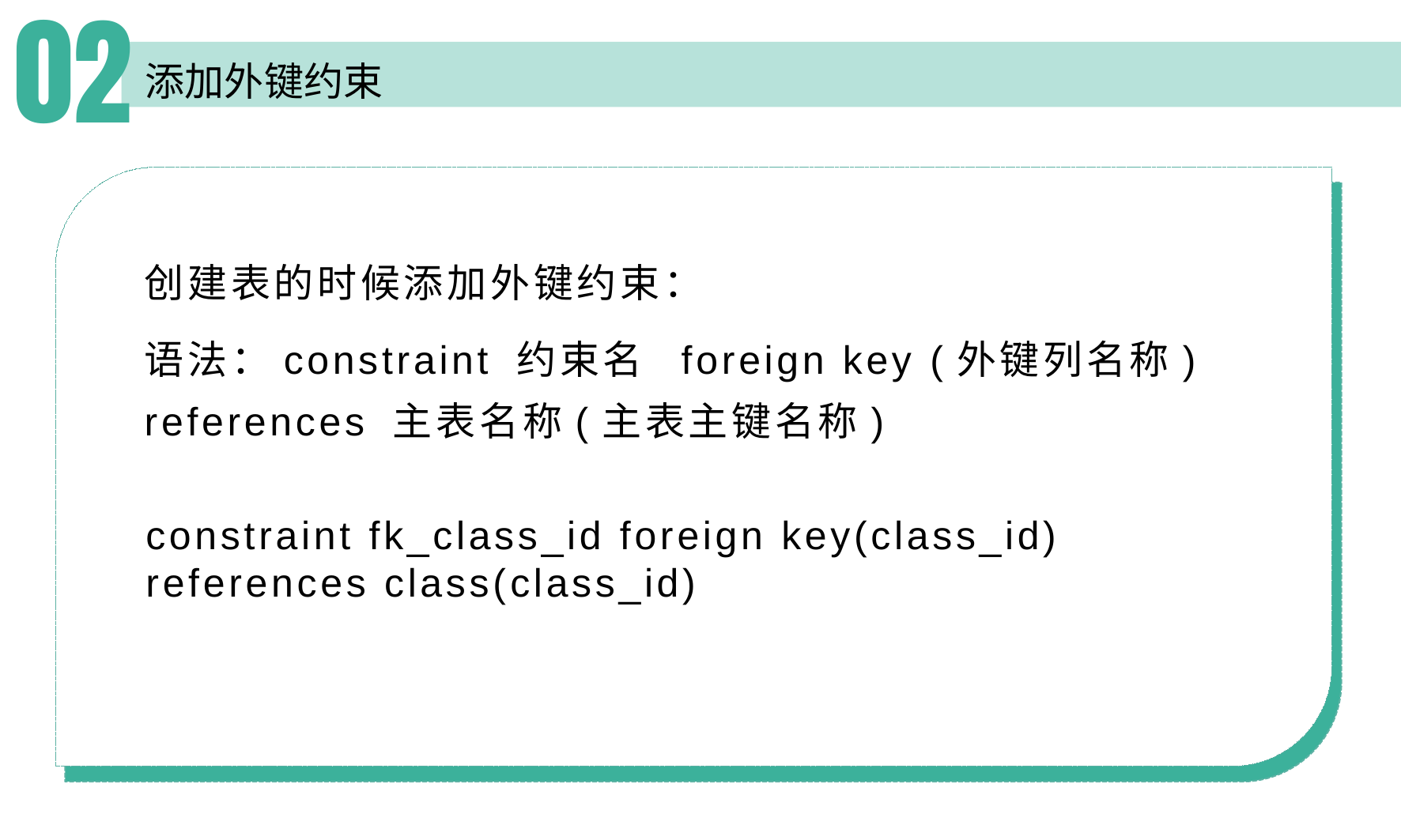

02

添加外键约束

创建表的时候添加外键约束：
语法：constraint 约束名  foreign key (外键列名称) references 主表名称(主表主键名称)
constraint fk_class_id foreign key(class_id) references class(class_id)